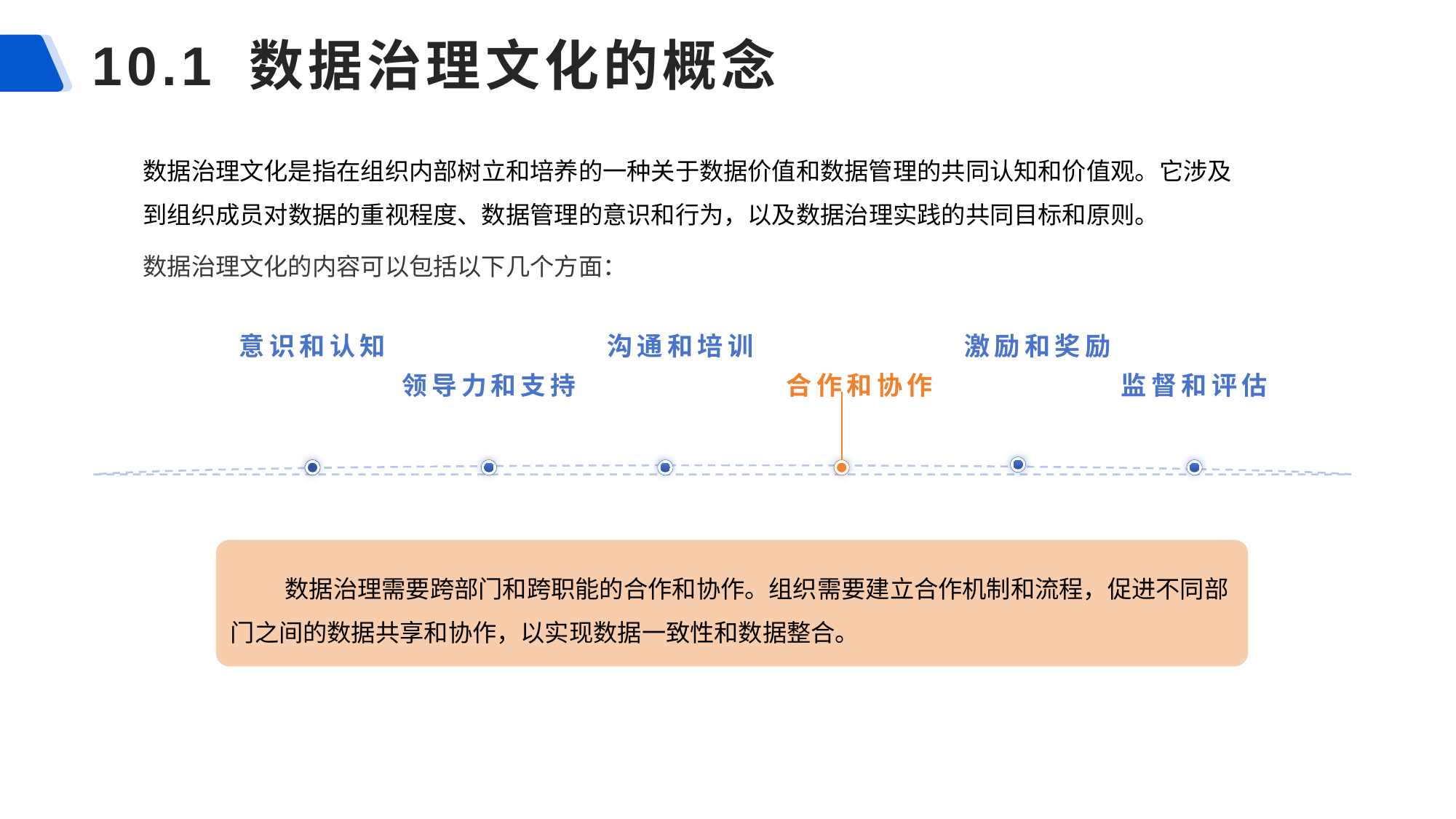

# 10.1 数据治理文化的概念
数据治理文化是指在组织内部树立和培养的一种关于数据价值和数据管理的共同认知和价值观。它涉及到组织成员对数据的重视程度、数据管理的意识和行为，以及数据治理实践的共同目标和原则。
数据治理文化的内容可以包括以下几个方面：
激励和奖励
沟通和培训
意识和认知
领导力和支持
合作和协作
监督和评估

数据治理需要跨部门和跨职能的合作和协作。组织需要建立合作机制和流程，促进不同部门之间的数据共享和协作，以实现数据一致性和数据整合。